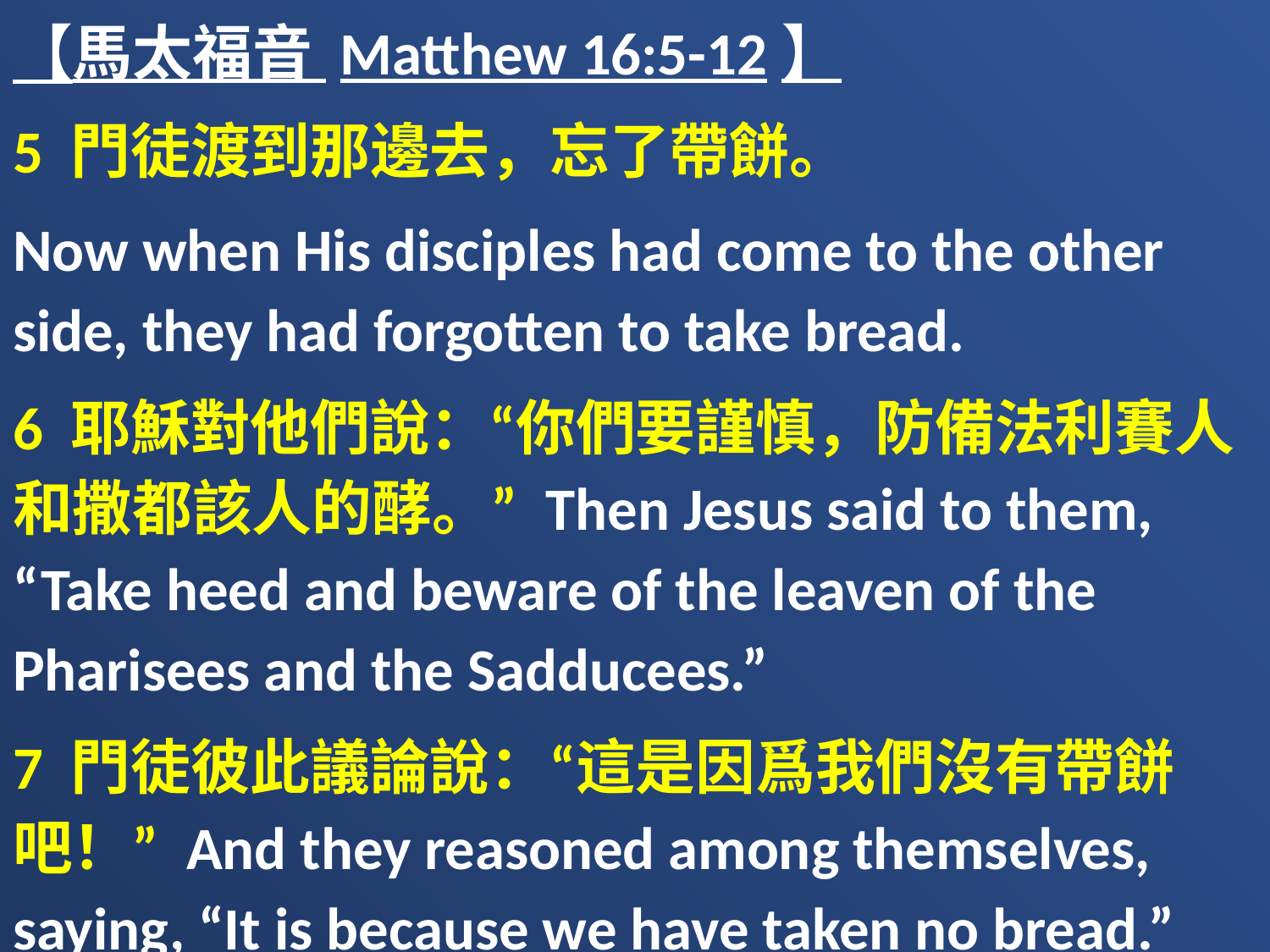

【馬太福音 Matthew 16:5-12】
5 門徒渡到那邊去，忘了帶餅。
Now when His disciples had come to the other side, they had forgotten to take bread.
6 耶穌對他們說：“你們要謹慎，防備法利賽人和撒都該人的酵。” Then Jesus said to them, “Take heed and beware of the leaven of the Pharisees and the Sadducees.”
7 門徒彼此議論說：“這是因爲我們沒有帶餅吧！” And they reasoned among themselves, saying, “It is because we have taken no bread.”